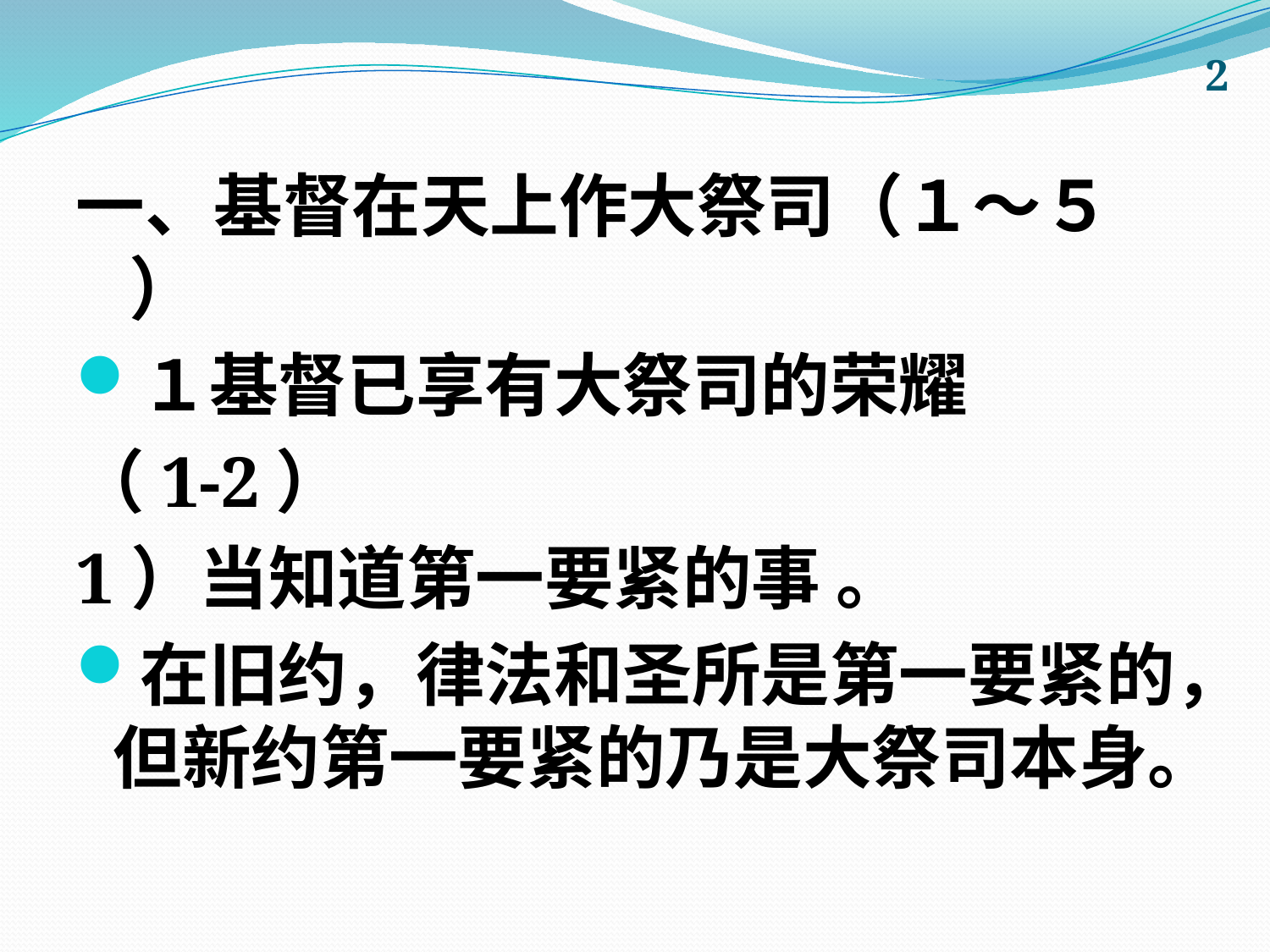

2
一、基督在天上作大祭司（１～５ ）
１基督已享有大祭司的荣耀
（1-2）
1）当知道第一要紧的事 。
在旧约，律法和圣所是第一要紧的，但新约第一要紧的乃是大祭司本身。